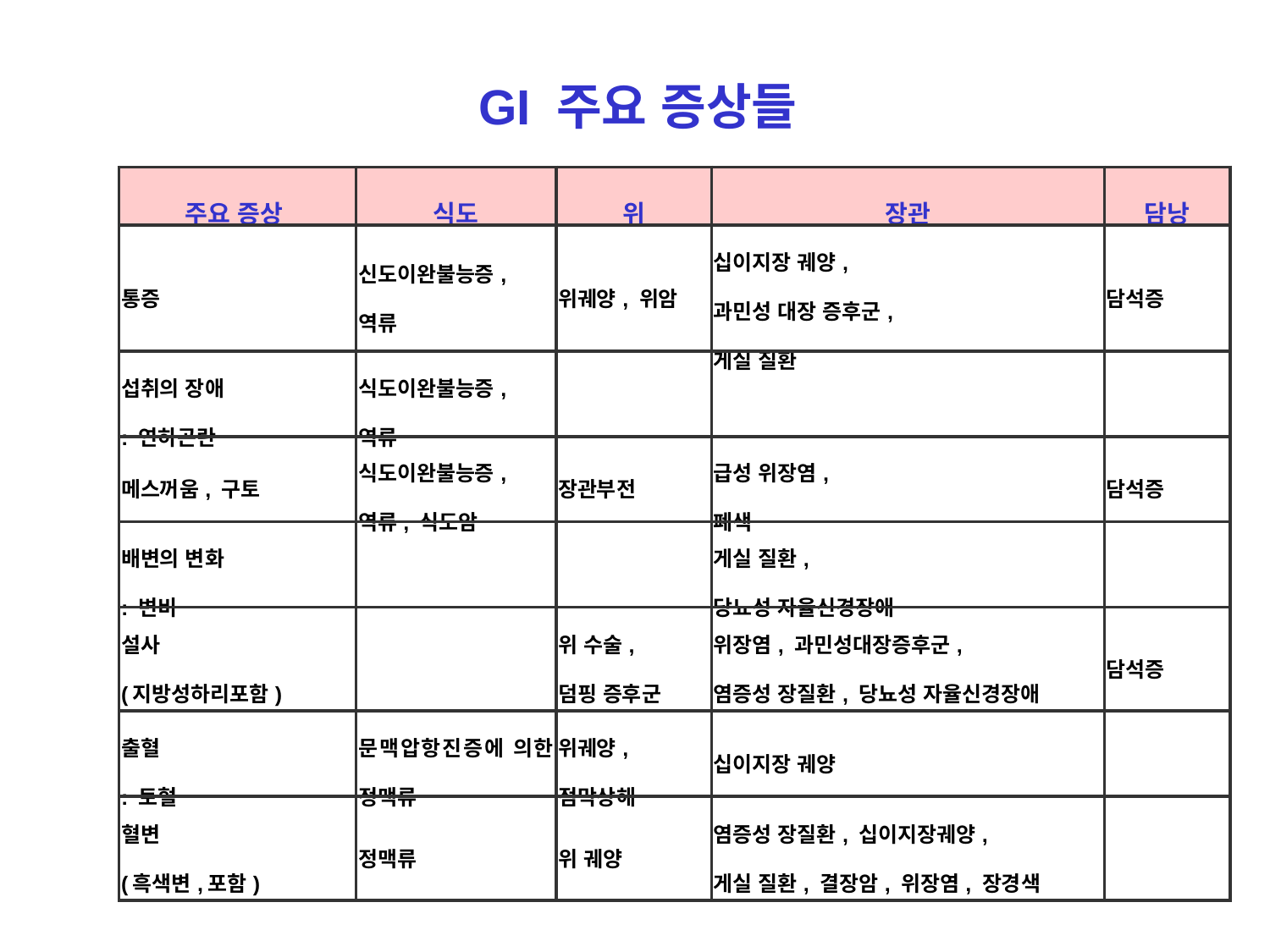

GI 주요 증상들
| 주요 증상 | 식도 | 위 | 장관 | 담낭 |
| --- | --- | --- | --- | --- |
| 통증 | 신도이완불능증, 역류 | 위궤양, 위암 | 십이지장 궤양, 과민성 대장 증후군, 게실 질환 | 담석증 |
| 섭취의 장애 : 연하곤란 | 식도이완불능증, 역류 |  |  |  |
| 메스꺼움, 구토 | 식도이완불능증, 역류, 식도암 | 장관부전 | 급성 위장염, 폐색 | 담석증 |
| 배변의 변화 : 변비 |  |  | 게실 질환, 당뇨성 자율신경장애 |  |
| 설사 (지방성하리포함) |  | 위 수술, 덤핑 증후군 | 위장염, 과민성대장증후군, 염증성 장질환, 당뇨성 자율신경장애 | 담석증 |
| 출혈 : 토혈 | 문맥압항진증에 의한 정맥류 | 위궤양, 점막상해 | 십이지장 궤양 |  |
| 혈변 (흑색변,포함) | 정맥류 | 위 궤양 | 염증성 장질환, 십이지장궤양, 게실 질환, 결장암, 위장염, 장경색 |  |